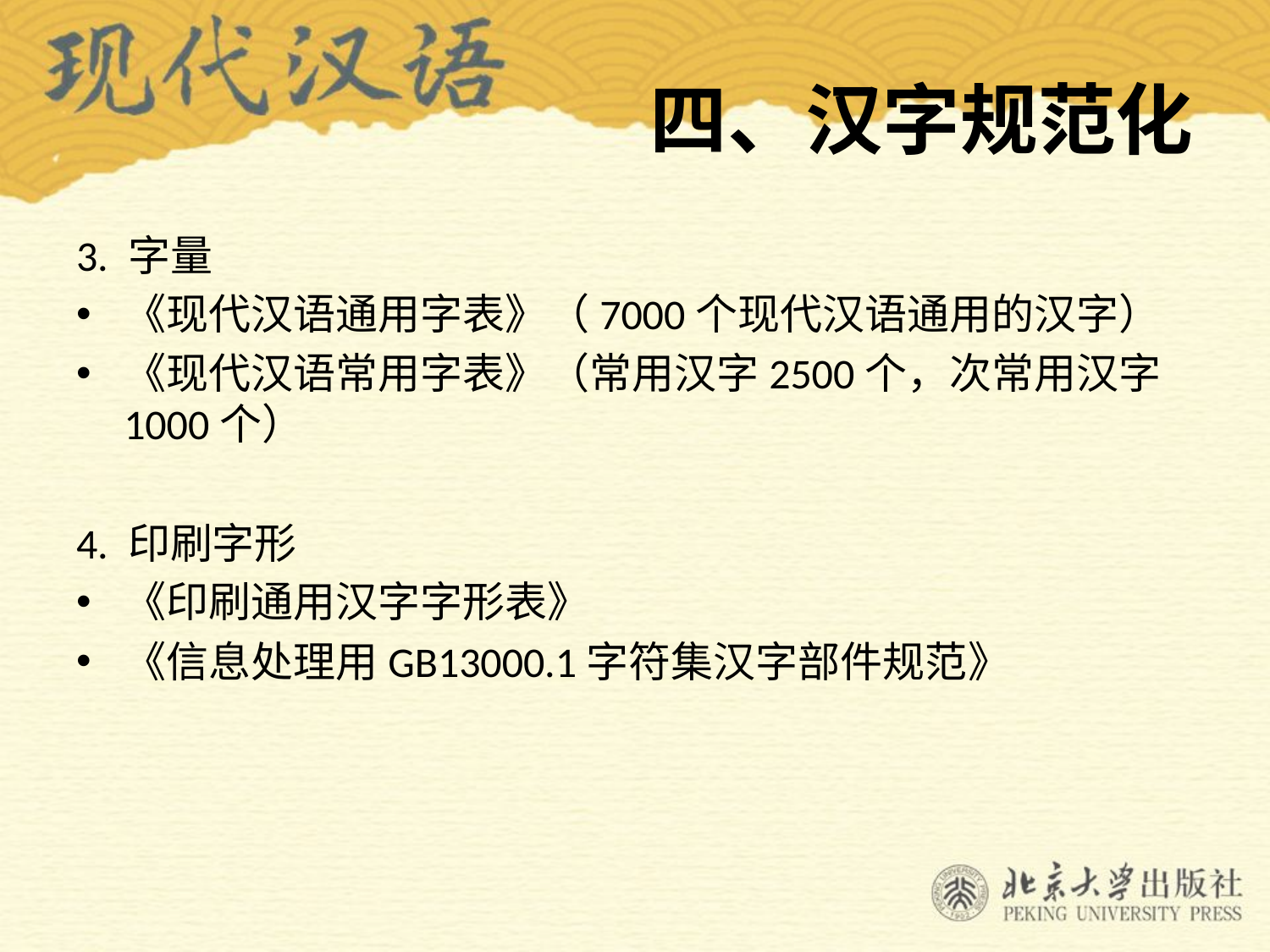

# 四、汉字规范化
3. 字量
《现代汉语通用字表》（7000个现代汉语通用的汉字）
《现代汉语常用字表》（常用汉字2500个，次常用汉字1000个）

4. 印刷字形
《印刷通用汉字字形表》
《信息处理用GB13000.1字符集汉字部件规范》